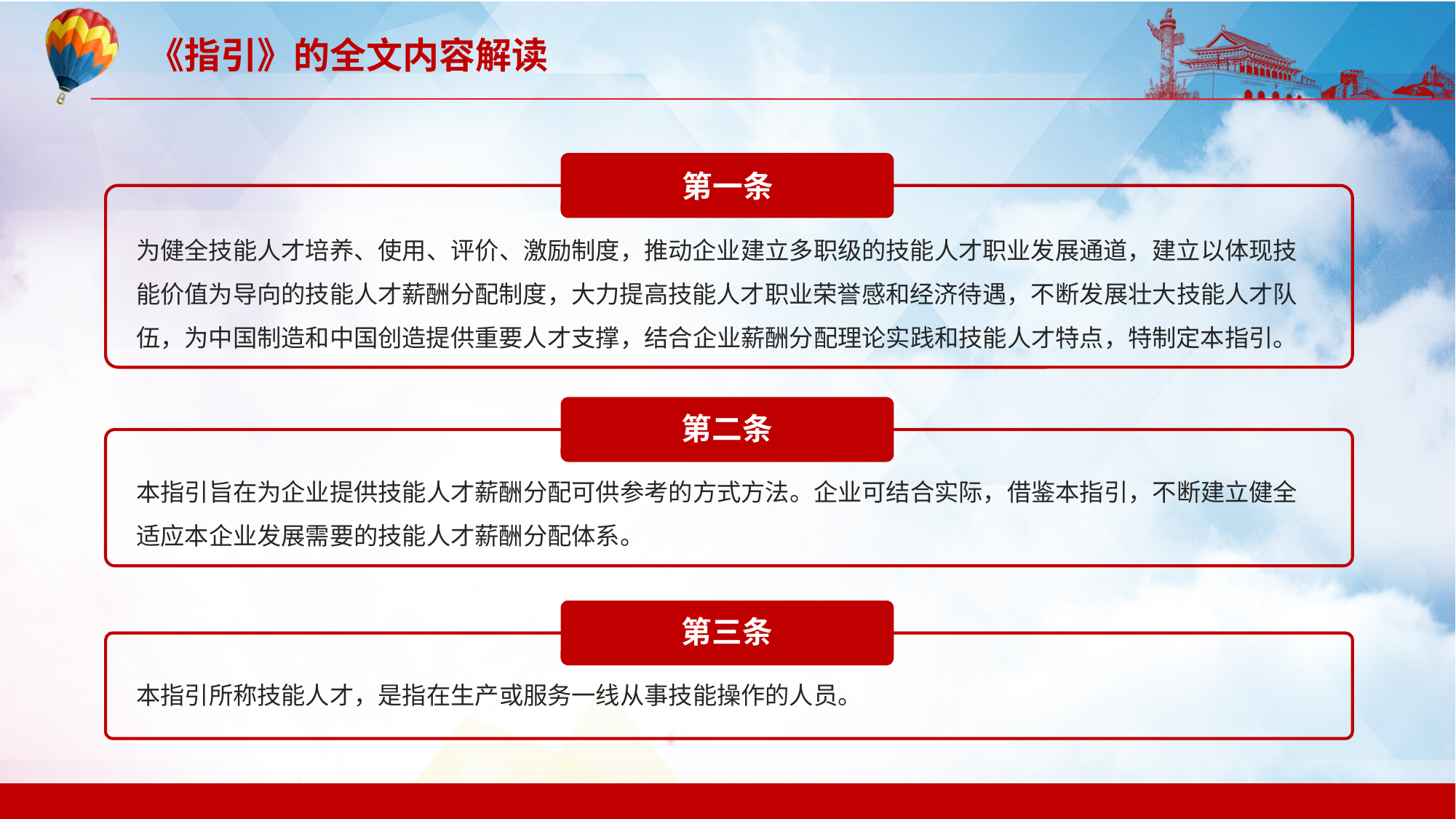

第一条

为健全技能人才培养、使用、评价、激励制度，推动企业建立多职级的技能人才职业发展通道，建立以体现技能价值为导向的技能人才薪酬分配制度，大力提高技能人才职业荣誉感和经济待遇，不断发展壮大技能人才队伍，为中国制造和中国创造提供重要人才支撑，结合企业薪酬分配理论实践和技能人才特点，特制定本指引。

第二条

本指引旨在为企业提供技能人才薪酬分配可供参考的方式方法。企业可结合实际，借鉴本指引，不断建立健全适应本企业发展需要的技能人才薪酬分配体系。

第三条

本指引所称技能人才，是指在生产或服务一线从事技能操作的人员。